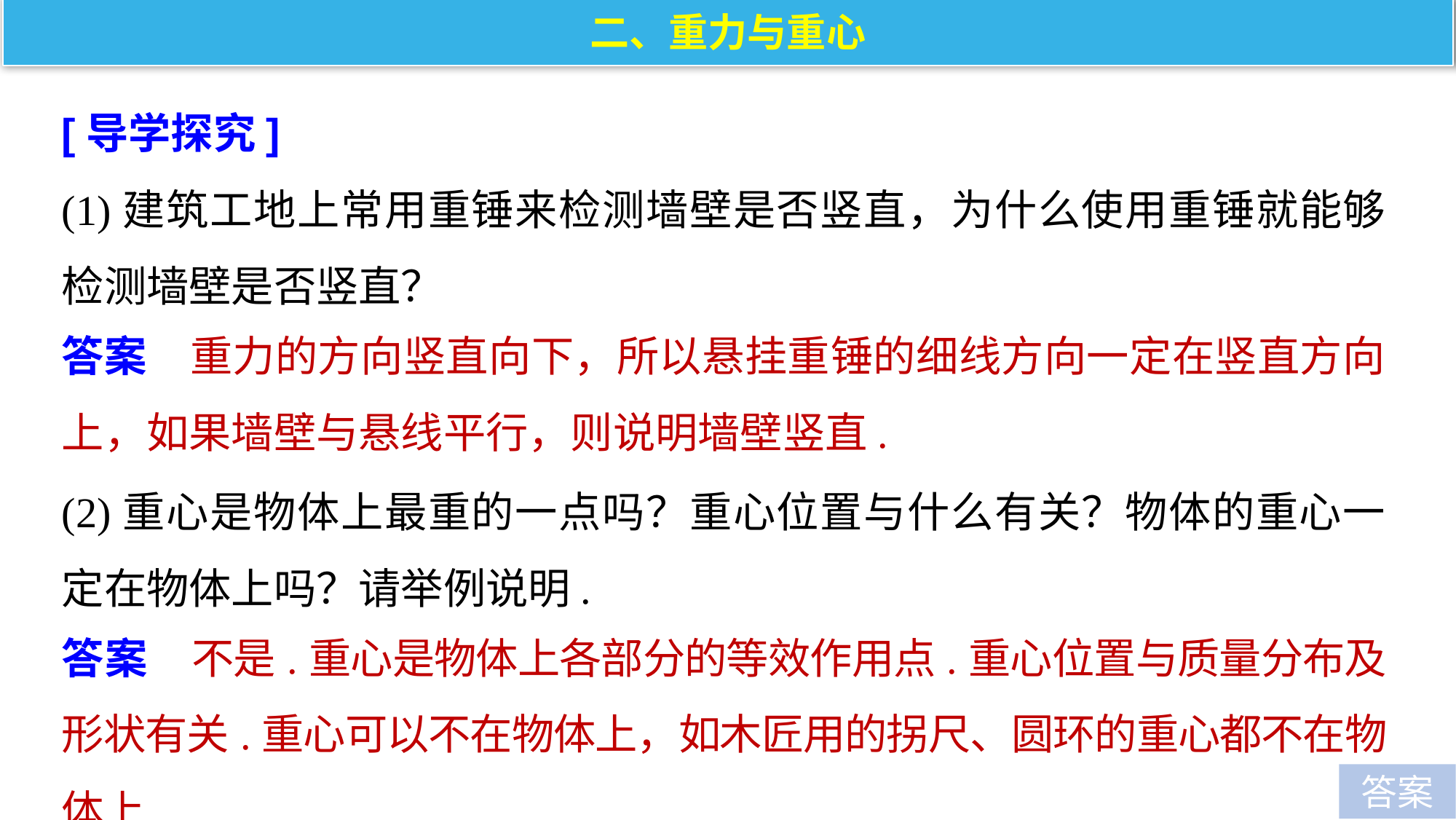

二、重力与重心
[导学探究]
(1)建筑工地上常用重锤来检测墙壁是否竖直，为什么使用重锤就能够检测墙壁是否竖直？
答案　重力的方向竖直向下，所以悬挂重锤的细线方向一定在竖直方向上，如果墙壁与悬线平行，则说明墙壁竖直.
(2)重心是物体上最重的一点吗？重心位置与什么有关？物体的重心一定在物体上吗？请举例说明.
答案　不是.重心是物体上各部分的等效作用点.重心位置与质量分布及形状有关.重心可以不在物体上，如木匠用的拐尺、圆环的重心都不在物体上.

答案